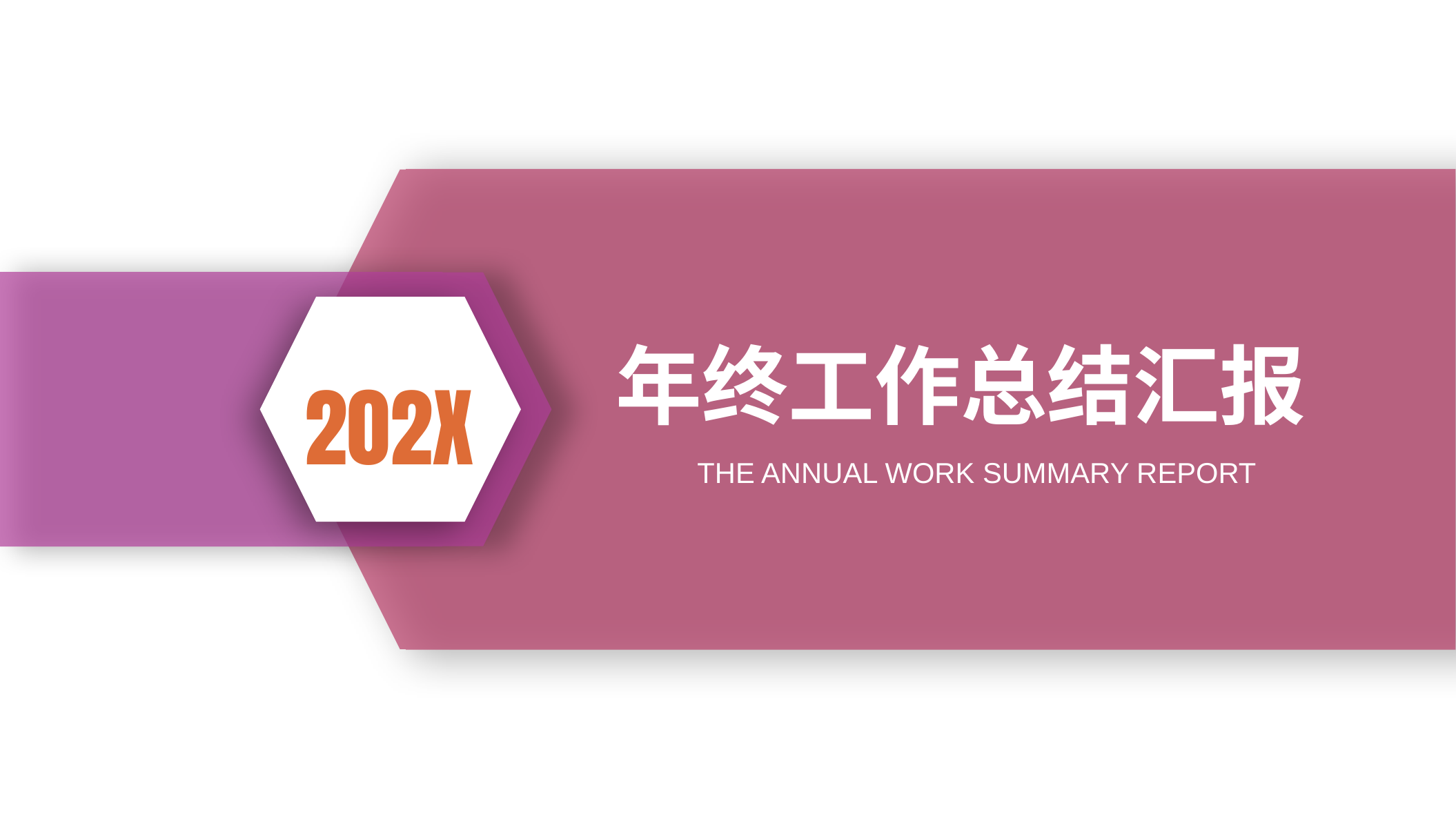

年终工作总结汇报

202X
The annual work summary report